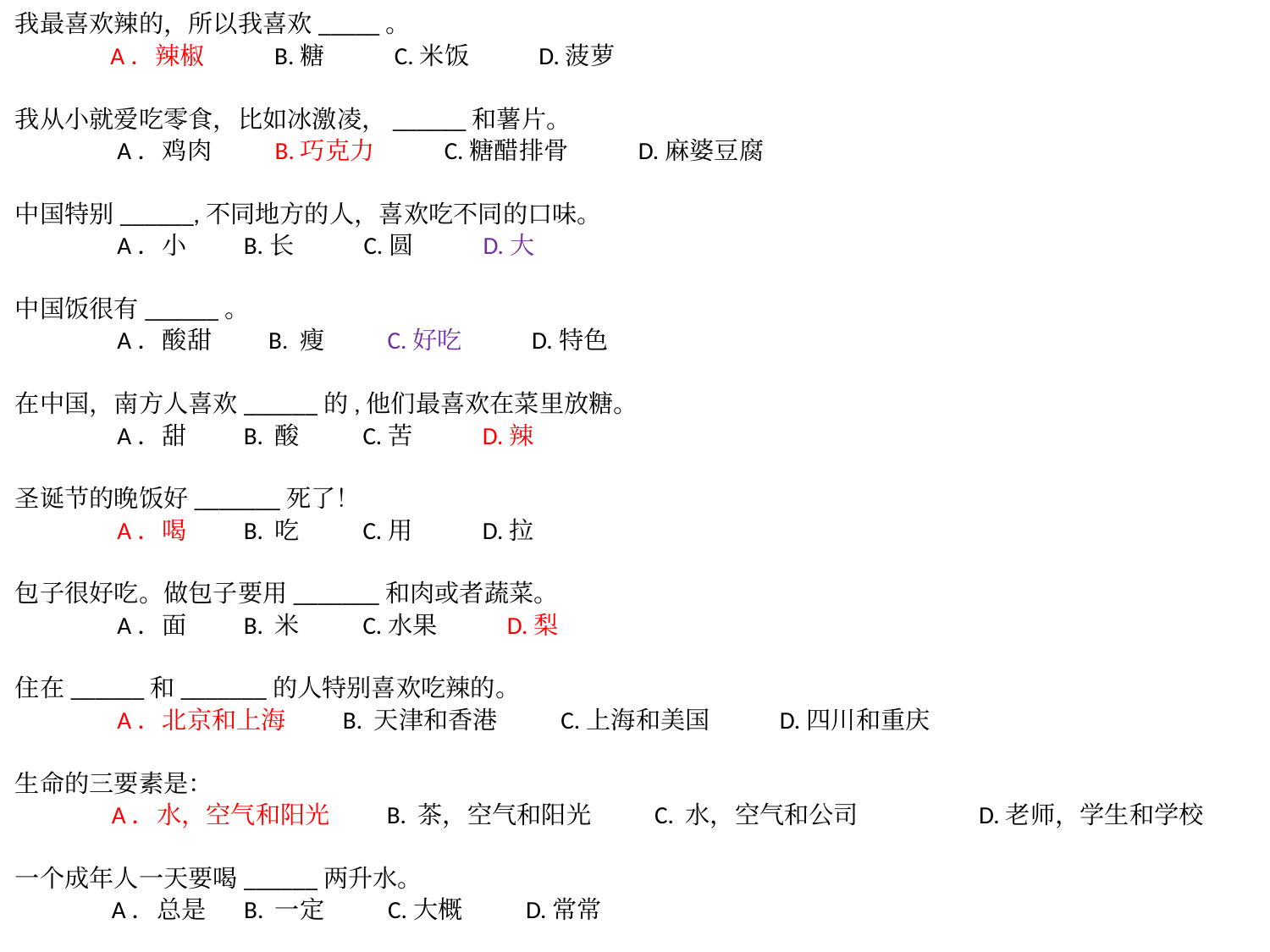

我最喜欢辣的，所以我喜欢_____。
A．辣椒          B.糖          C.米饭          D.菠萝

我从小就爱吃零食，比如冰激凌，______和薯片。
       A．鸡肉         B.巧克力          C.糖醋排骨          D.麻婆豆腐

中国特别______,不同地方的人，喜欢吃不同的口味。
       A．小        B.长          C.圆          D.大

中国饭很有______。
       A．酸甜        B. 瘦         C.好吃          D.特色

在中国，南方人喜欢______的,他们最喜欢在菜里放糖。
       A．甜        B. 酸         C.苦          D.辣

圣诞节的晚饭好_______死了！
       A．喝        B. 吃         C.用          D.拉

包子很好吃。做包子要用_______和肉或者蔬菜。
       A．面        B. 米         C.水果          D.梨

住在______和_______的人特别喜欢吃辣的。
       A．北京和上海        B. 天津和香港         C.上海和美国          D.四川和重庆

生命的三要素是：
      A．水，空气和阳光        B. 茶，空气和阳光         C. 水，空气和公司                  D.老师，学生和学校

一个成年人一天要喝______两升水。
      A．总是     B. 一定         C.大概         D.常常